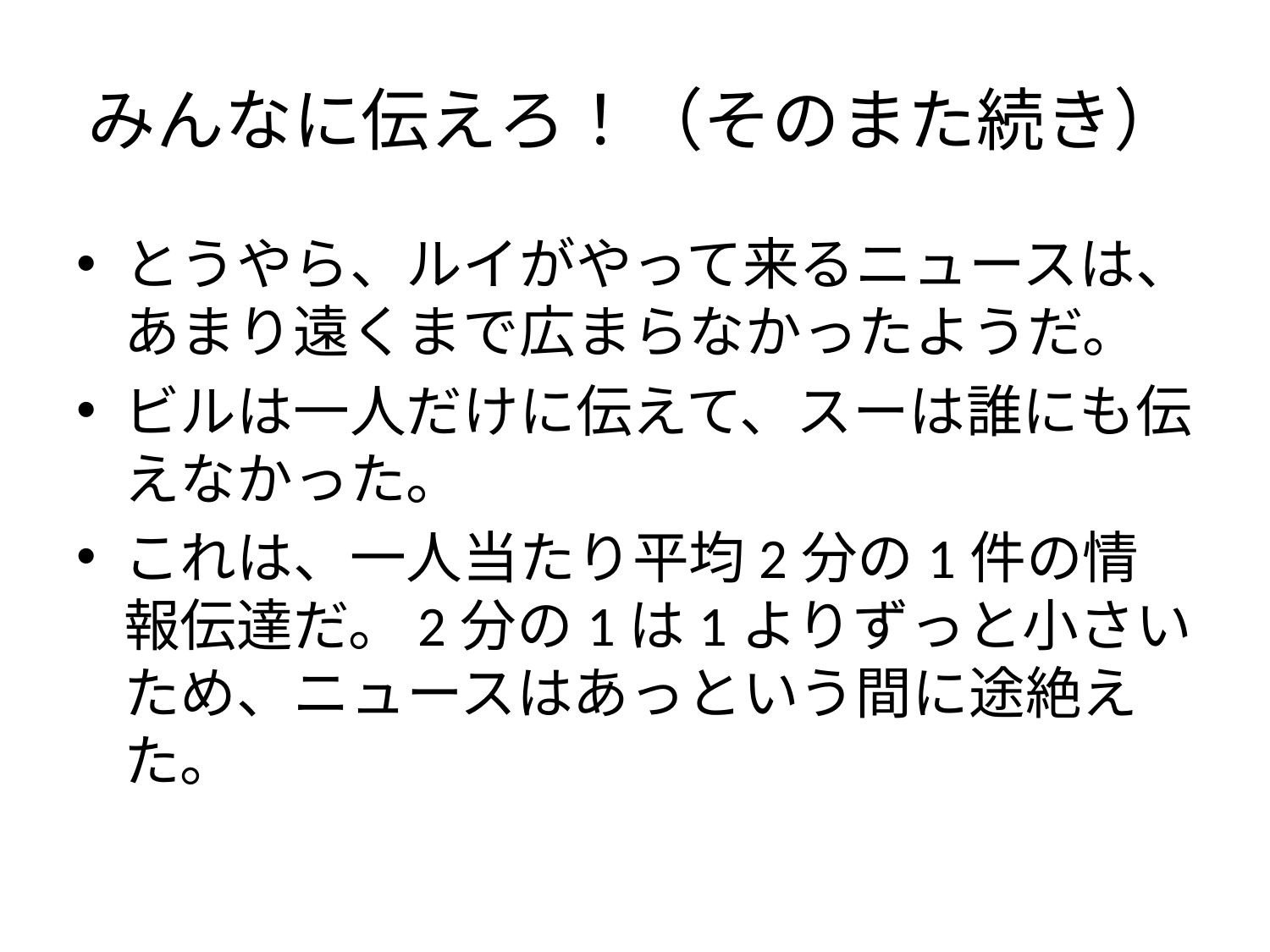

# みんなに伝えろ！（そのまた続き）
とうやら、ルイがやって来るニュースは、あまり遠くまで広まらなかったようだ。
ビルは一人だけに伝えて、スーは誰にも伝えなかった。
これは、一人当たり平均2分の1件の情報伝達だ。2分の1は1よりずっと小さいため、ニュースはあっという間に途絶えた。